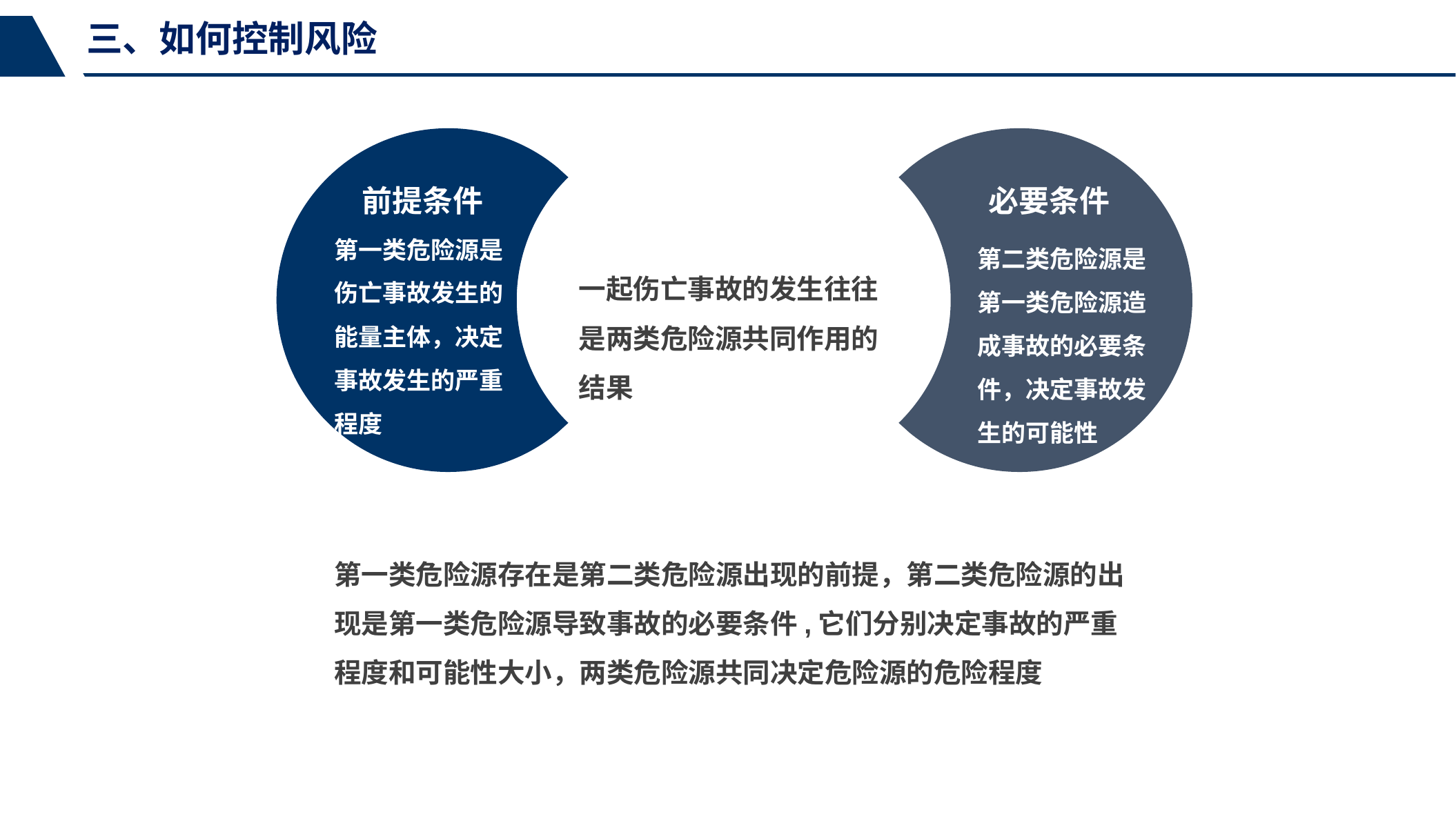

三、如何控制风险

前提条件
第一类危险源是伤亡事故发生的能量主体，决定事故发生的严重程度

必要条件
第二类危险源是第一类危险源造成事故的必要条件，决定事故发生的可能性
一起伤亡事故的发生往往是两类危险源共同作用的结果
第一类危险源存在是第二类危险源出现的前提，第二类危险源的出现是第一类危险源导致事故的必要条件,它们分别决定事故的严重程度和可能性大小，两类危险源共同决定危险源的危险程度